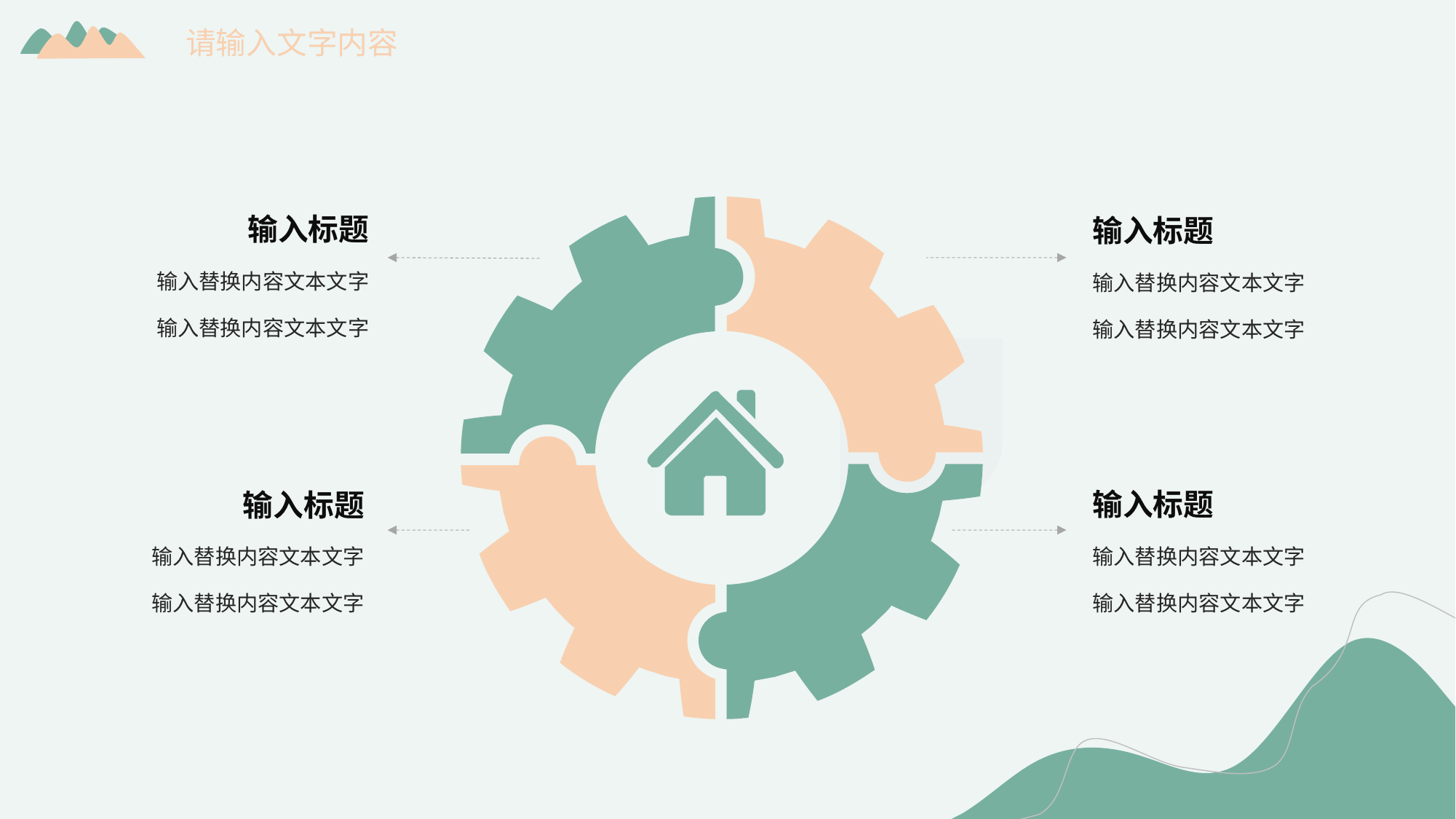

请输入文字内容

输入标题
输入替换内容文本文字
输入替换内容文本文字
输入标题
输入替换内容文本文字
输入替换内容文本文字
输入标题
输入替换内容文本文字
输入替换内容文本文字
输入标题
输入替换内容文本文字
输入替换内容文本文字